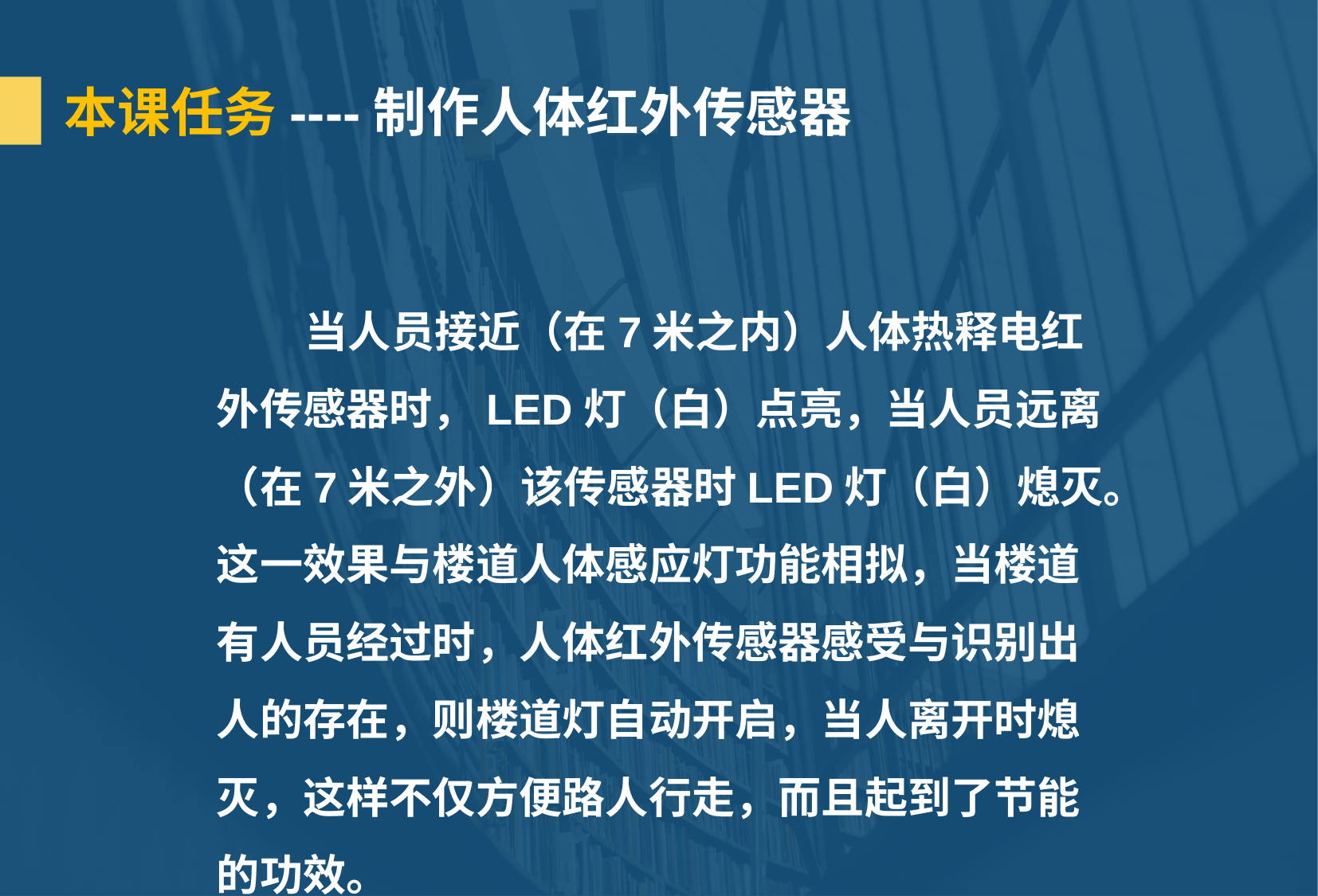

本课任务----制作人体红外传感器
        当人员接近（在7米之内）人体热释电红外传感器时，LED灯（白）点亮，当人员远离（在7米之外）该传感器时LED灯（白）熄灭。这一效果与楼道人体感应灯功能相拟，当楼道有人员经过时，人体红外传感器感受与识别出人的存在，则楼道灯自动开启，当人离开时熄灭，这样不仅方便路人行走，而且起到了节能的功效。